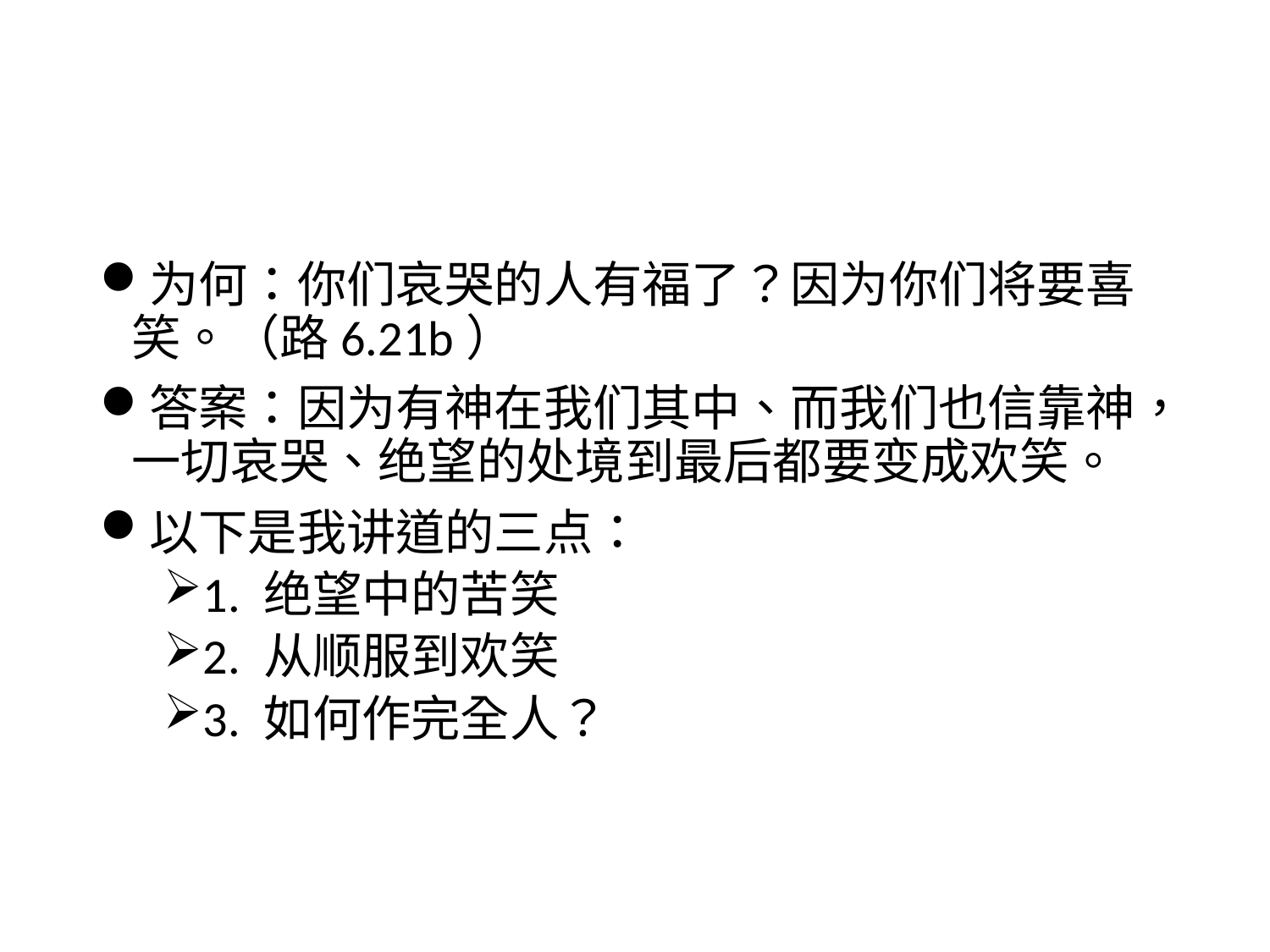

#
为何：你们哀哭的人有福了？因为你们将要喜笑。（路6.21b）
答案：因为有神在我们其中、而我们也信靠神，一切哀哭、绝望的处境到最后都要变成欢笑。
以下是我讲道的三点：
1. 绝望中的苦笑
2. 从顺服到欢笑
3. 如何作完全人？